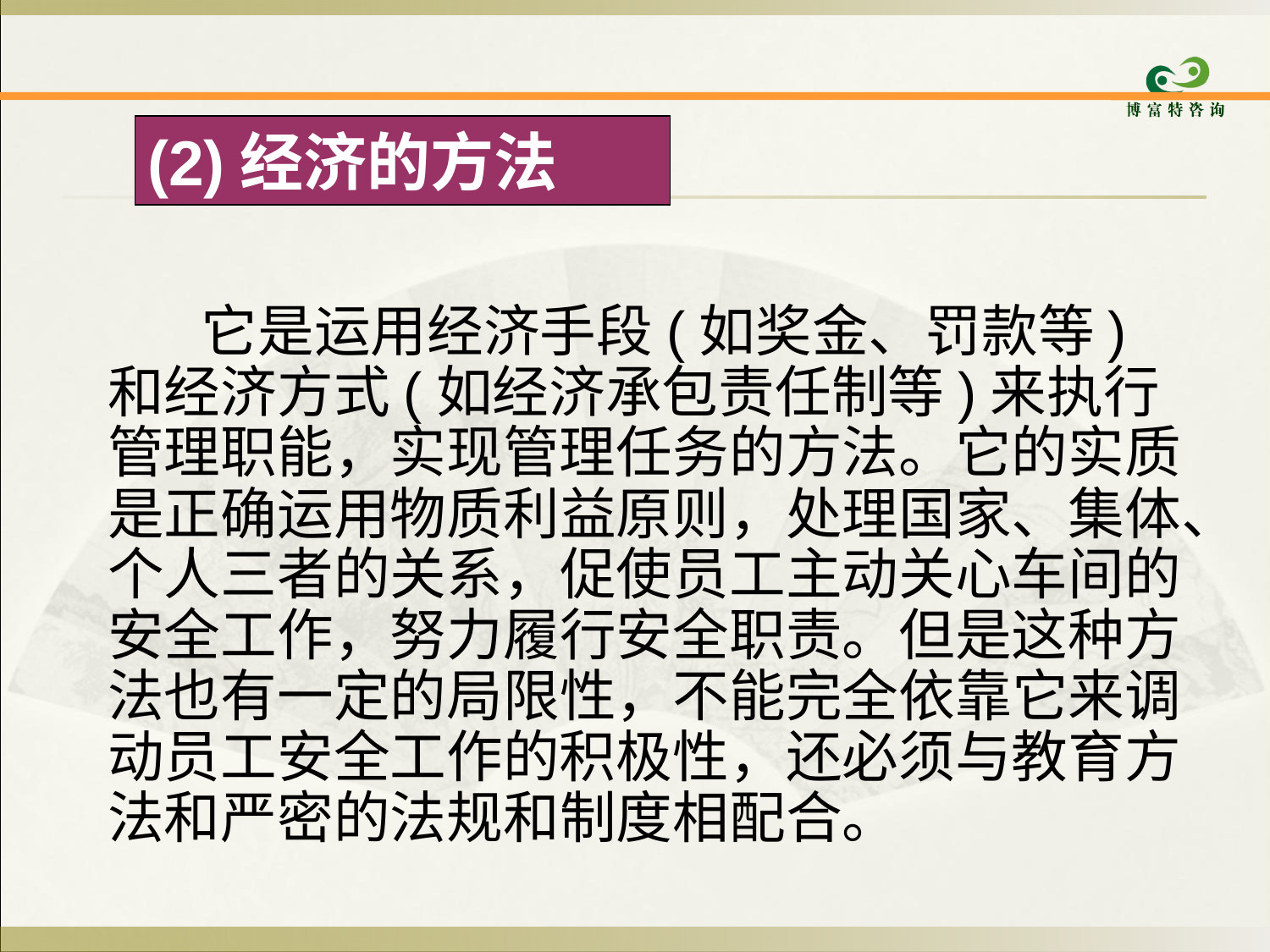

(2)经济的方法
　它是运用经济手段(如奖金、罚款等)和经济方式(如经济承包责任制等)来执行管理职能，实现管理任务的方法。它的实质是正确运用物质利益原则，处理国家、集体、个人三者的关系，促使员工主动关心车间的安全工作，努力履行安全职责。但是这种方法也有一定的局限性，不能完全依靠它来调动员工安全工作的积极性，还必须与教育方法和严密的法规和制度相配合。
46